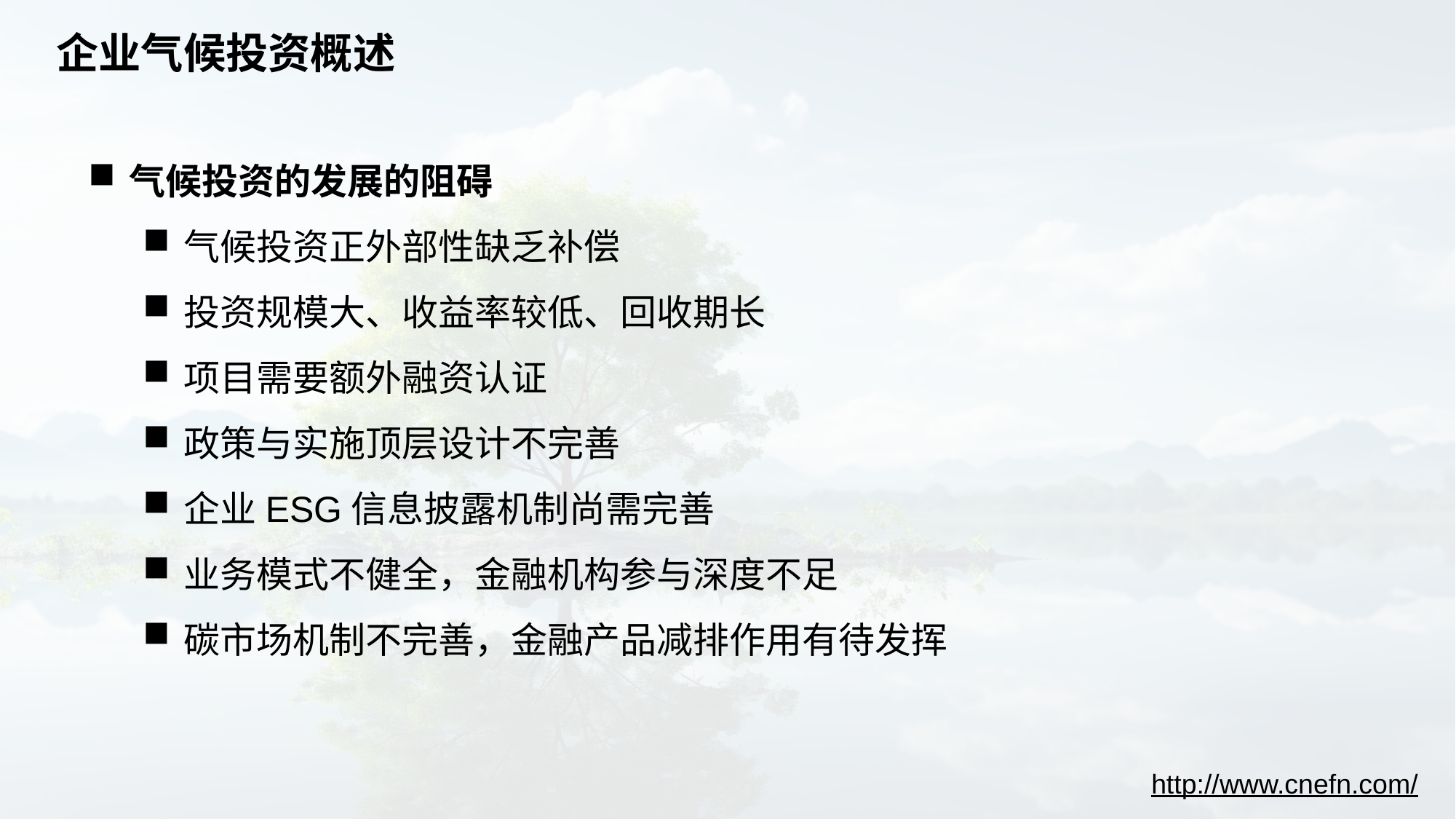

# 企业气候投资概述
气候投资的发展的阻碍
气候投资正外部性缺乏补偿
投资规模大、收益率较低、回收期长
项目需要额外融资认证
政策与实施顶层设计不完善
企业ESG信息披露机制尚需完善
业务模式不健全，金融机构参与深度不足
碳市场机制不完善，金融产品减排作用有待发挥